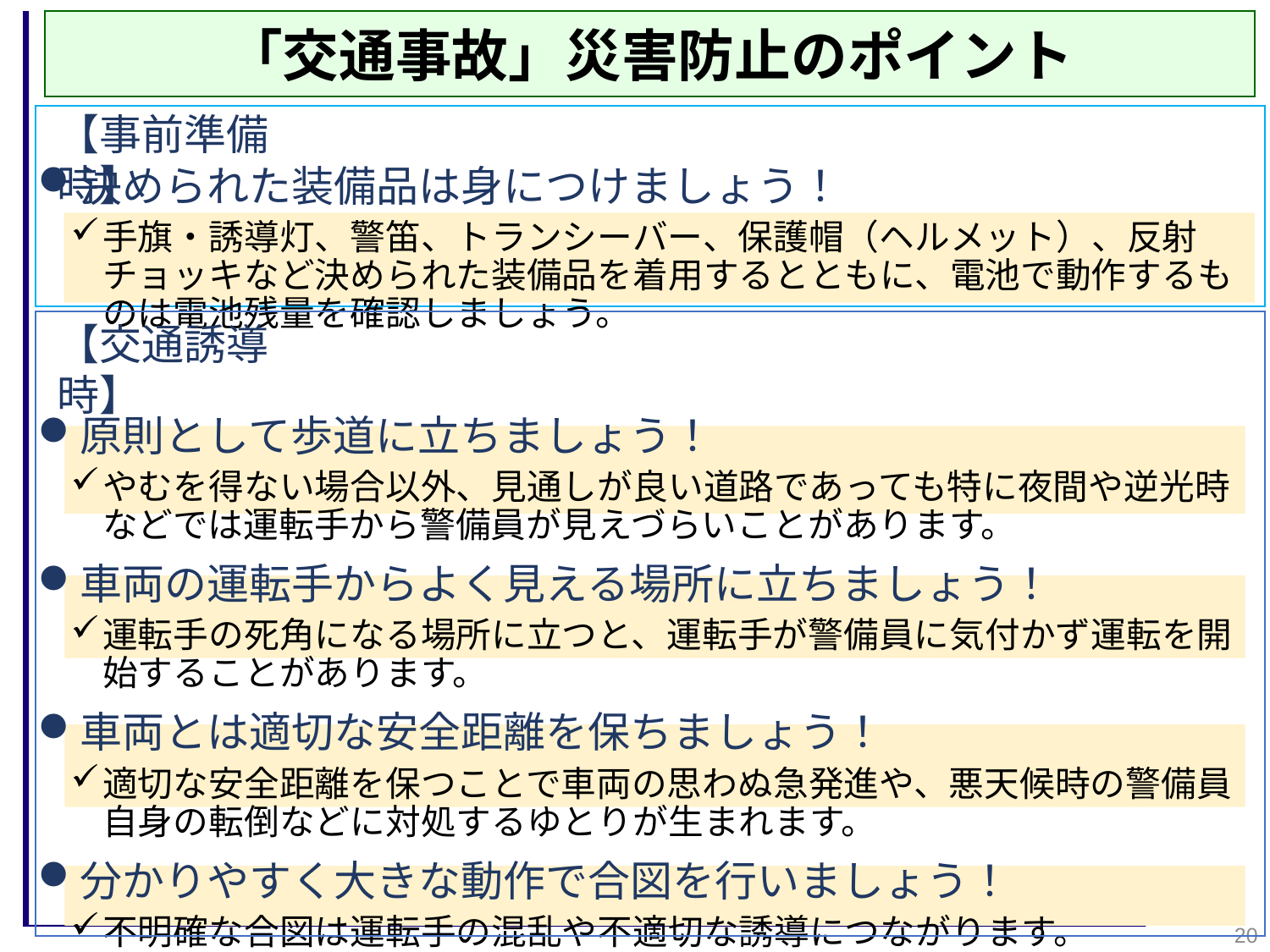

「交通事故」災害防止のポイント
【事前準備時】

決められた装備品は身につけましょう！
手旗・誘導灯、警笛、トランシーバー、保護帽（ヘルメット）、反射チョッキなど決められた装備品を着用するとともに、電池で動作するものは電池残量を確認しましょう。

原則として歩道に立ちましょう！
やむを得ない場合以外、見通しが良い道路であっても特に夜間や逆光時などでは運転手から警備員が見えづらいことがあります。
車両の運転手からよく見える場所に立ちましょう！
運転手の死角になる場所に立つと、運転手が警備員に気付かず運転を開始することがあります。
車両とは適切な安全距離を保ちましょう！
適切な安全距離を保つことで車両の思わぬ急発進や、悪天候時の警備員自身の転倒などに対処するゆとりが生まれます。
分かりやすく大きな動作で合図を行いましょう！
不明確な合図は運転手の混乱や不適切な誘導につながります。

【交通誘導時】

20